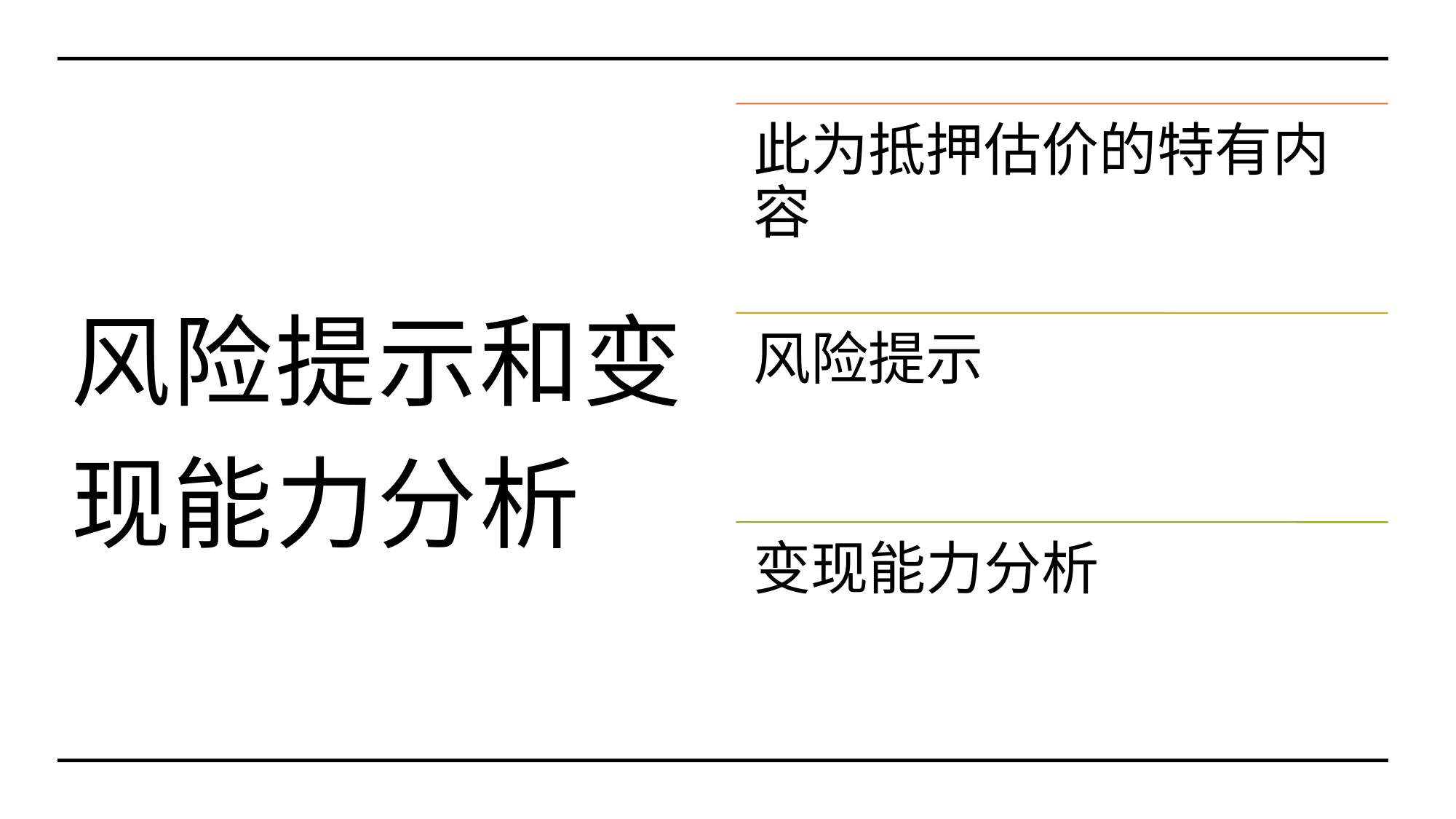

此为抵押估价的特有内容
风险提示
变现能力分析
# 风险提示和变现能力分析